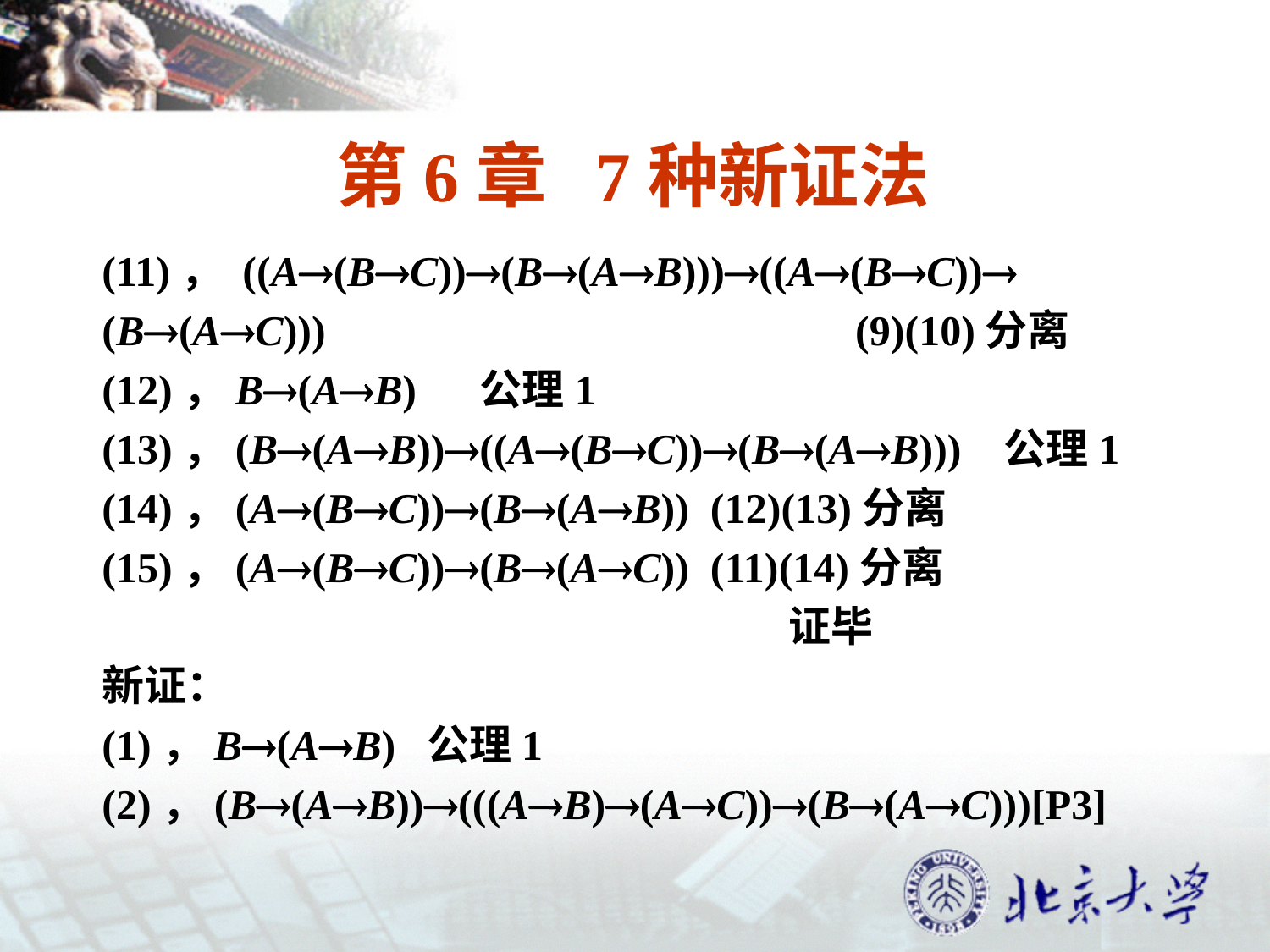

# 第6章  7种新证法
(11)， ((A→(B→C))→(B→(A→B)))→((A→(B→C))→
(B→(A→C)))                                                  (9)(10)分离
(12)，B→(A→B)     公理1
(13)，(B→(A→B))→((A→(B→C))→(B→(A→B)))   公理1
(14)，(A→(B→C))→(B→(A→B))  (12)(13)分离
(15)，(A→(B→C))→(B→(A→C))  (11)(14)分离
                                                                       证毕
新证：
(1)，B→(A→B)  公理1
(2)，(B→(A→B))→(((A→B)→(A→C))→(B→(A→C)))[P3]